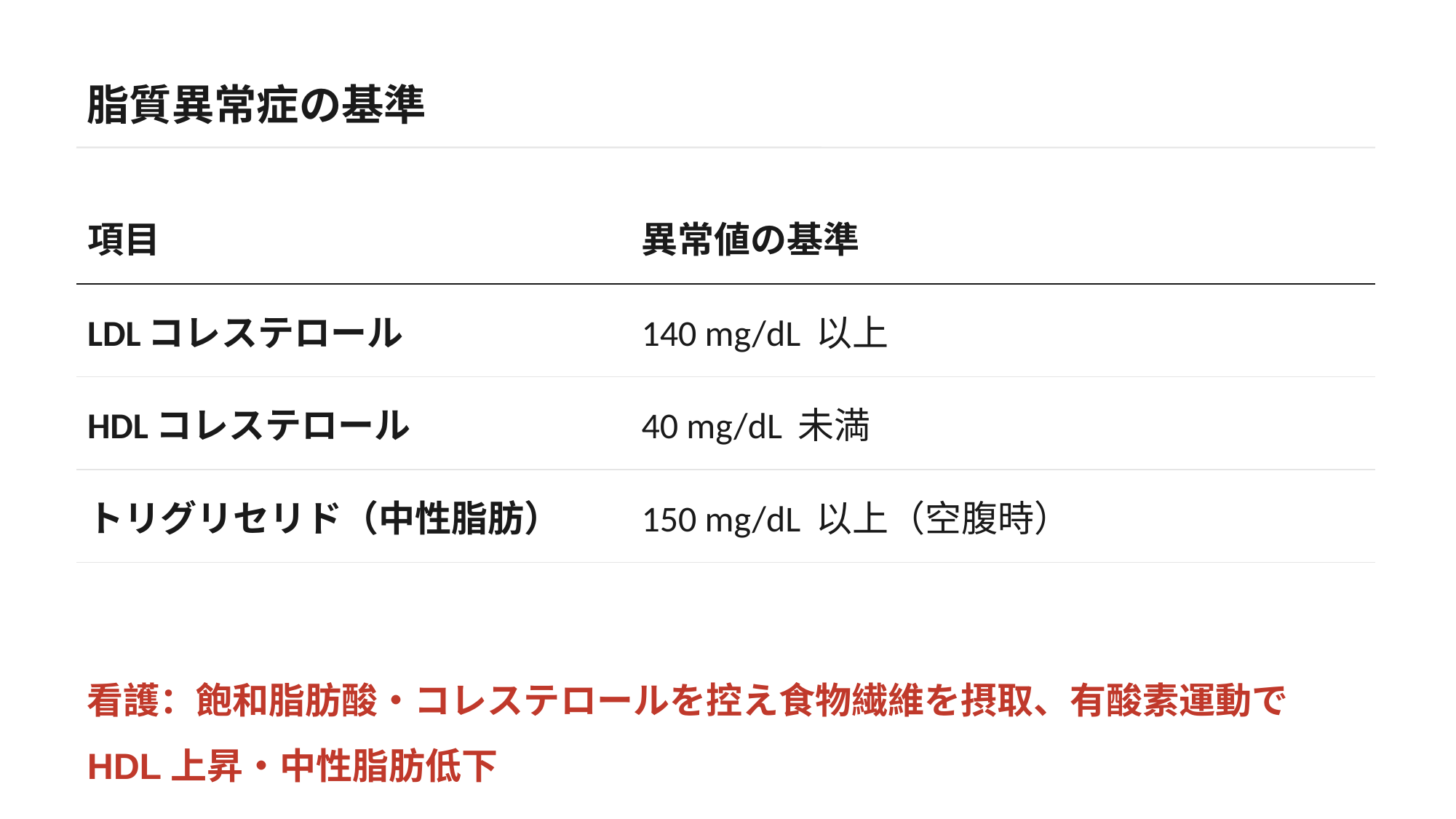

脂質異常症の基準

| 項目 | 異常値の基準 |
| --- | --- |
| LDLコレステロール | 140 mg/dL 以上 |
| HDLコレステロール | 40 mg/dL 未満 |
| トリグリセリド（中性脂肪） | 150 mg/dL 以上（空腹時） |
看護：飽和脂肪酸・コレステロールを控え食物繊維を摂取、有酸素運動でHDL上昇・中性脂肪低下